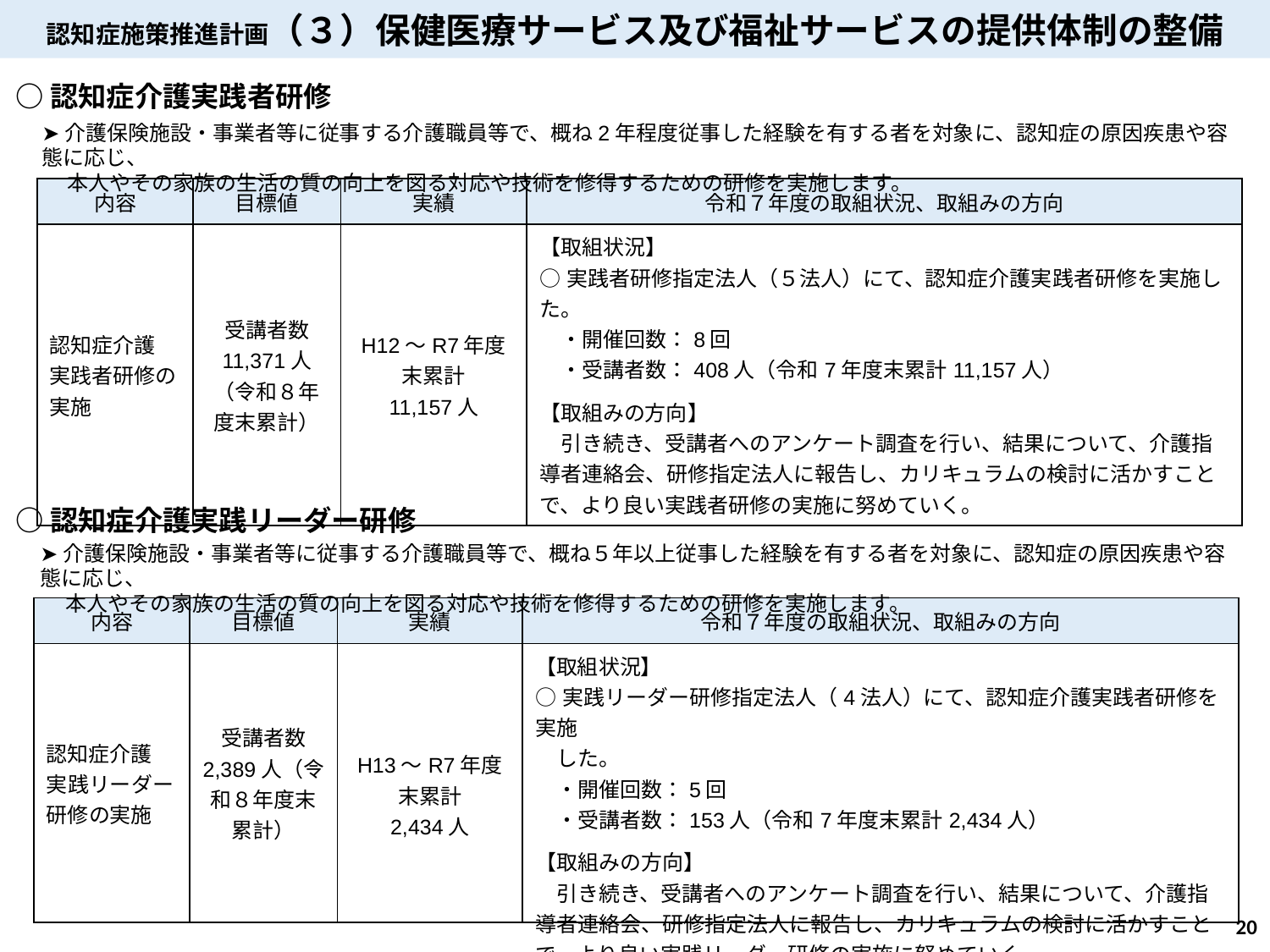

認知症施策推進計画（３）保健医療サービス及び福祉サービスの提供体制の整備
○認知症介護実践者研修
➤介護保険施設・事業者等に従事する介護職員等で、概ね2年程度従事した経験を有する者を対象に、認知症の原因疾患や容態に応じ、
　 本人やその家族の生活の質の向上を図る対応や技術を修得するための研修を実施します。
| 内容 | 目標値 | 実績 | 令和７年度の取組状況、取組みの方向 |
| --- | --- | --- | --- |
| 認知症介護 実践者研修の実施 | 受講者数 11,371人（令和８年度末累計） | H12～R7年度末累計 11,157人 | 【取組状況】 ○実践者研修指定法人（５法人）にて、認知症介護実践者研修を実施した。 　・開催回数：8回　　 　・受講者数：408人（令和7年度末累計11,157人） 【取組みの方向】 　引き続き、受講者へのアンケート調査を行い、結果について、介護指導者連絡会、研修指定法人に報告し、カリキュラムの検討に活かすことで、より良い実践者研修の実施に努めていく。 |
○認知症介護実践リーダー研修
➤介護保険施設・事業者等に従事する介護職員等で、概ね５年以上従事した経験を有する者を対象に、認知症の原因疾患や容態に応じ、
　 本人やその家族の生活の質の向上を図る対応や技術を修得するための研修を実施します。
| 内容 | 目標値 | 実績 | 令和７年度の取組状況、取組みの方向 |
| --- | --- | --- | --- |
| 認知症介護 実践リーダー 研修の実施 | 受講者数 2,389人（令和８年度末累計） | H13～R7年度末累計 2,434人 | 【取組状況】 ○実践リーダー研修指定法人（4法人）にて、認知症介護実践者研修を実施 　した。 　・開催回数：5回　　 　・受講者数：153人（令和7年度末累計2,434人） 【取組みの方向】 　引き続き、受講者へのアンケート調査を行い、結果について、介護指導者連絡会、研修指定法人に報告し、カリキュラムの検討に活かすことで、より良い実践リーダー研修の実施に努めていく。 |
20